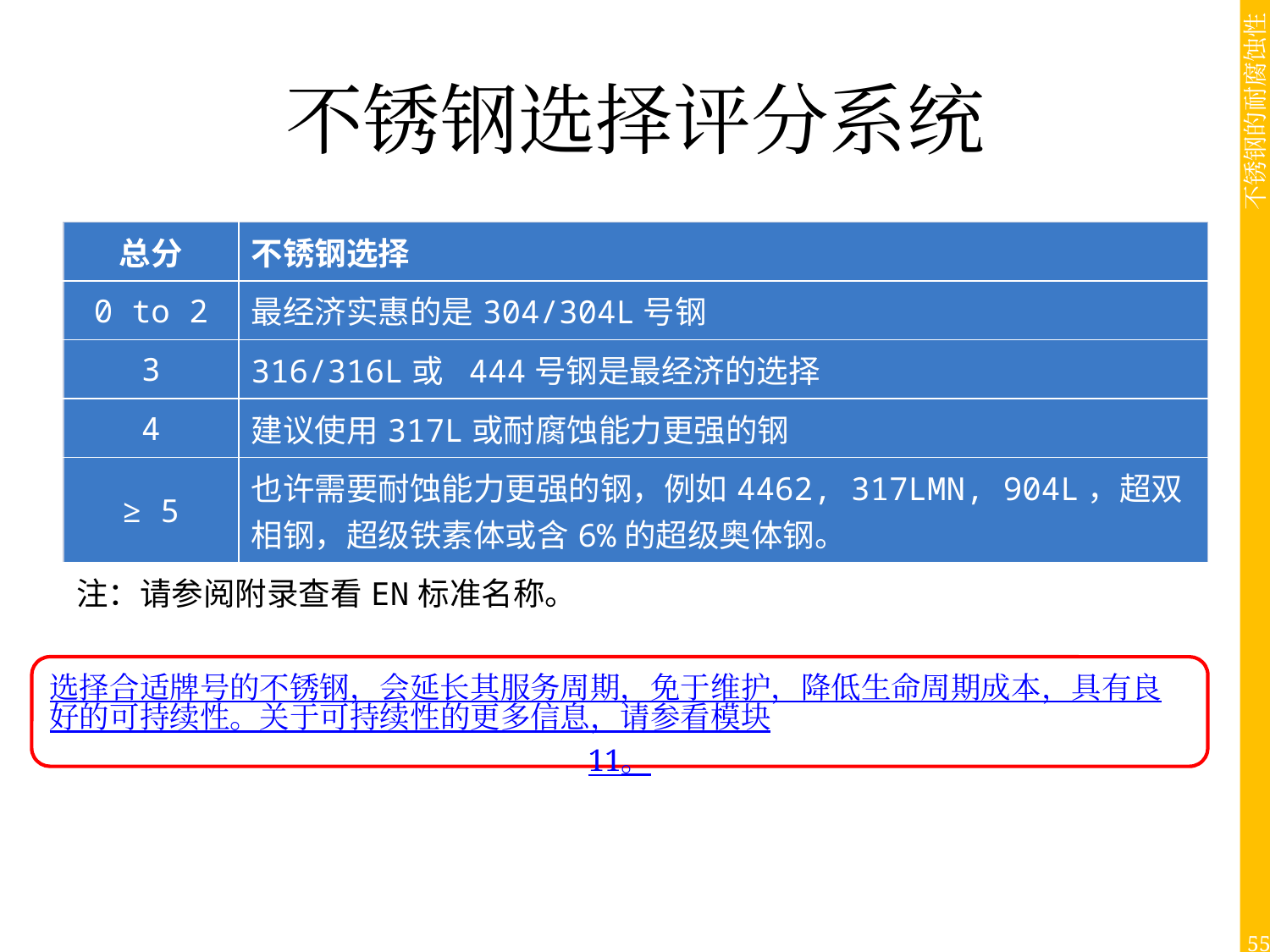

# 不锈钢选择评分系统
| 总分 | 不锈钢选择 |
| --- | --- |
| 0 to 2 | 最经济实惠的是304/304L号钢 |
| 3 | 316/316L或 444号钢是最经济的选择 |
| 4 | 建议使用317L或耐腐蚀能力更强的钢 |
| ≥ 5 | 也许需要耐蚀能力更强的钢，例如4462, 317LMN, 904L，超双相钢，超级铁素体或含6%的超级奥体钢。 |
| 注：请参阅附录查看EN标准名称。 |  |
选择合适牌号的不锈钢，会延长其服务周期，免于维护，降低生命周期成本，具有良好的可持续性。关于可持续性的更多信息，请参看模块11。
55